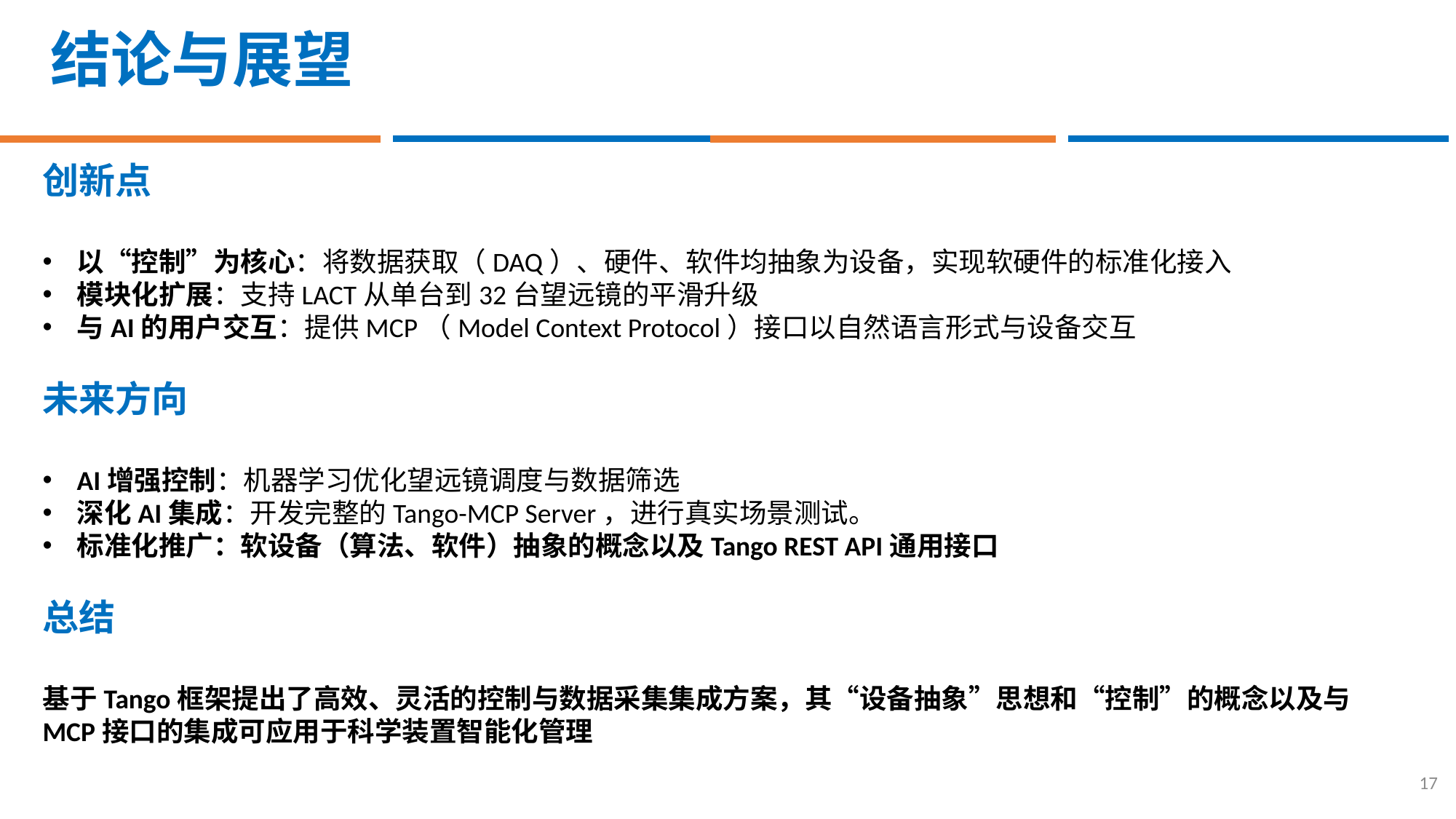

结论与展望
创新点

以“控制”为核心：将数据获取（DAQ）、硬件、软件均抽象为设备，实现软硬件的标准化接入
模块化扩展：支持LACT从单台到32台望远镜的平滑升级
与AI的用户交互：提供MCP（Model Context Protocol）接口以自然语言形式与设备交互

未来方向

AI增强控制：机器学习优化望远镜调度与数据筛选
深化AI集成：开发完整的Tango-MCP Server，进行真实场景测试。
标准化推广：软设备（算法、软件）抽象的概念以及Tango REST API通用接口

总结

基于Tango框架提出了高效、灵活的控制与数据采集集成方案，其“设备抽象”思想和“控制”的概念以及与MCP接口的集成可应用于科学装置智能化管理
17